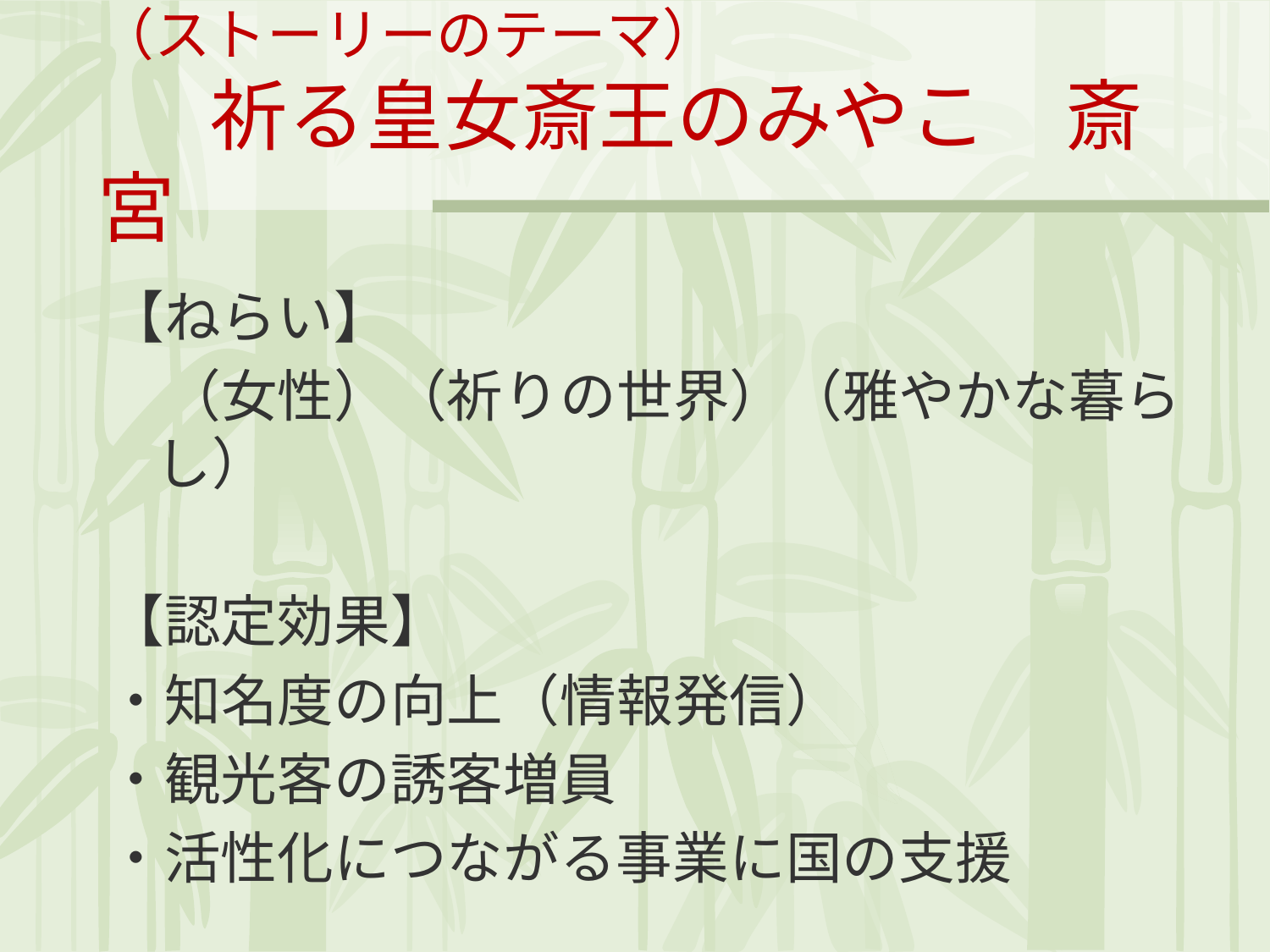

（ストーリーのテーマ）
　　祈る皇女斎王のみやこ　斎宮
【ねらい】
　（女性）（祈りの世界）（雅やかな暮らし）

【認定効果】
・知名度の向上（情報発信）
・観光客の誘客増員
・活性化につながる事業に国の支援